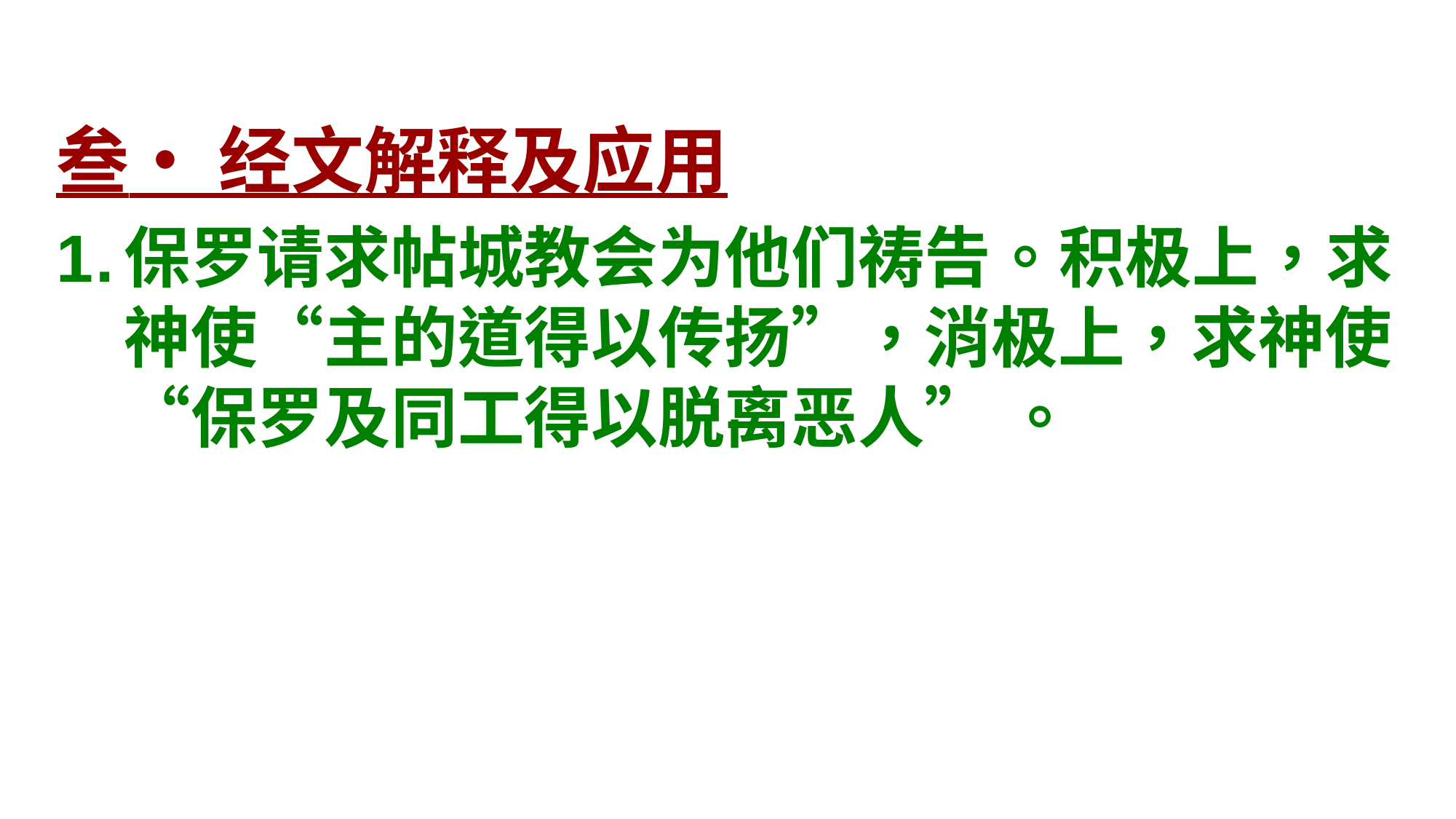

叁‧ 经文解释及应用
保罗请求帖城教会为他们祷告。积极上，求神使“主的道得以传扬”，消极上，求神使“保罗及同工得以脱离恶人” 。